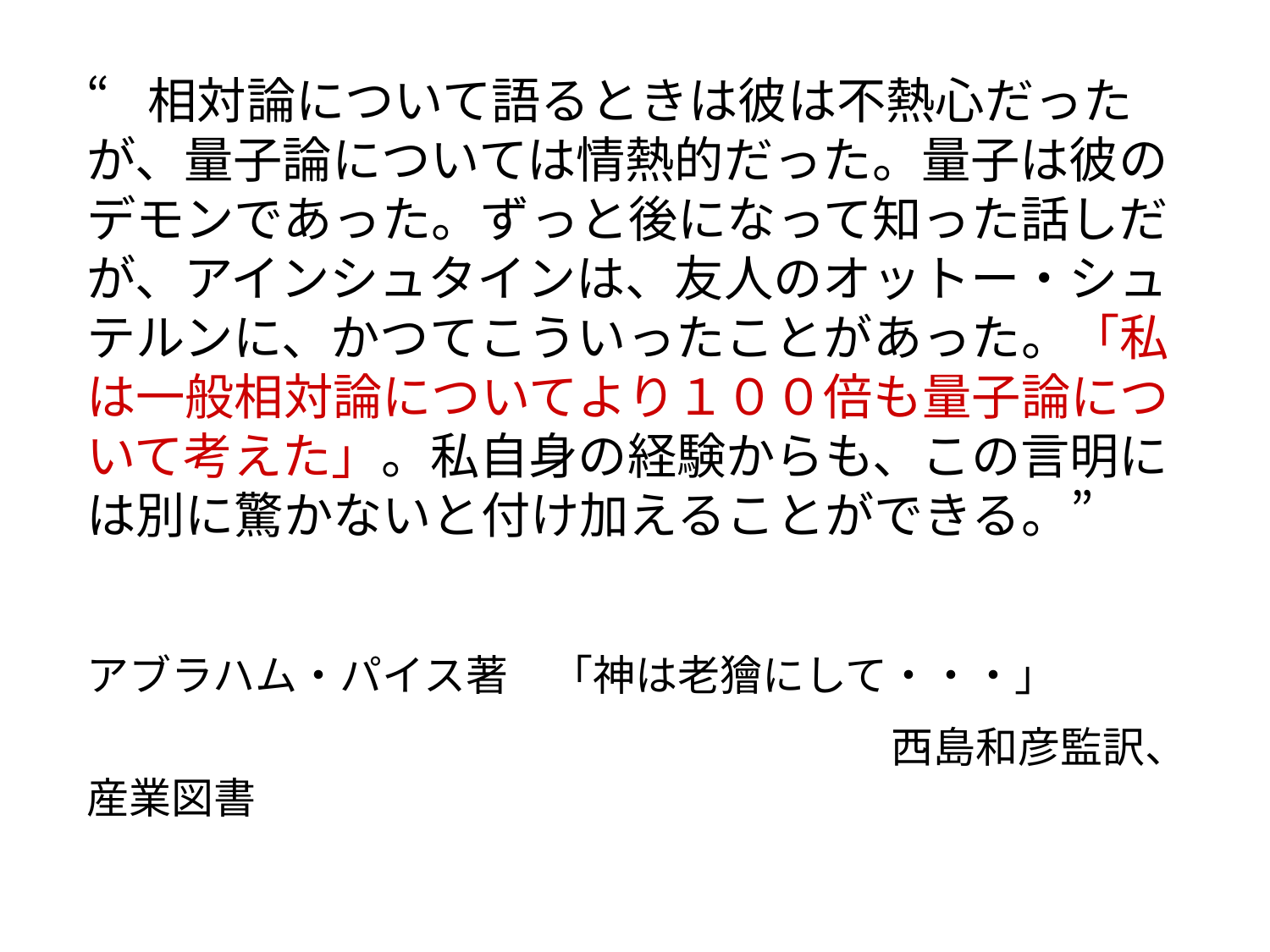

“相対論について語るときは彼は不熱心だったが、量子論については情熱的だった。量子は彼のデモンであった。ずっと後になって知った話しだが、アインシュタインは、友人のオットー・シュテルンに、かつてこういったことがあった。「私は一般相対論についてより１００倍も量子論について考えた」。私自身の経験からも、この言明には別に驚かないと付け加えることができる。”

アブラハム・パイス著　「神は老獪にして・・・」
　　　　　　　　　　　　　　　　　　　西島和彦監訳、産業図書